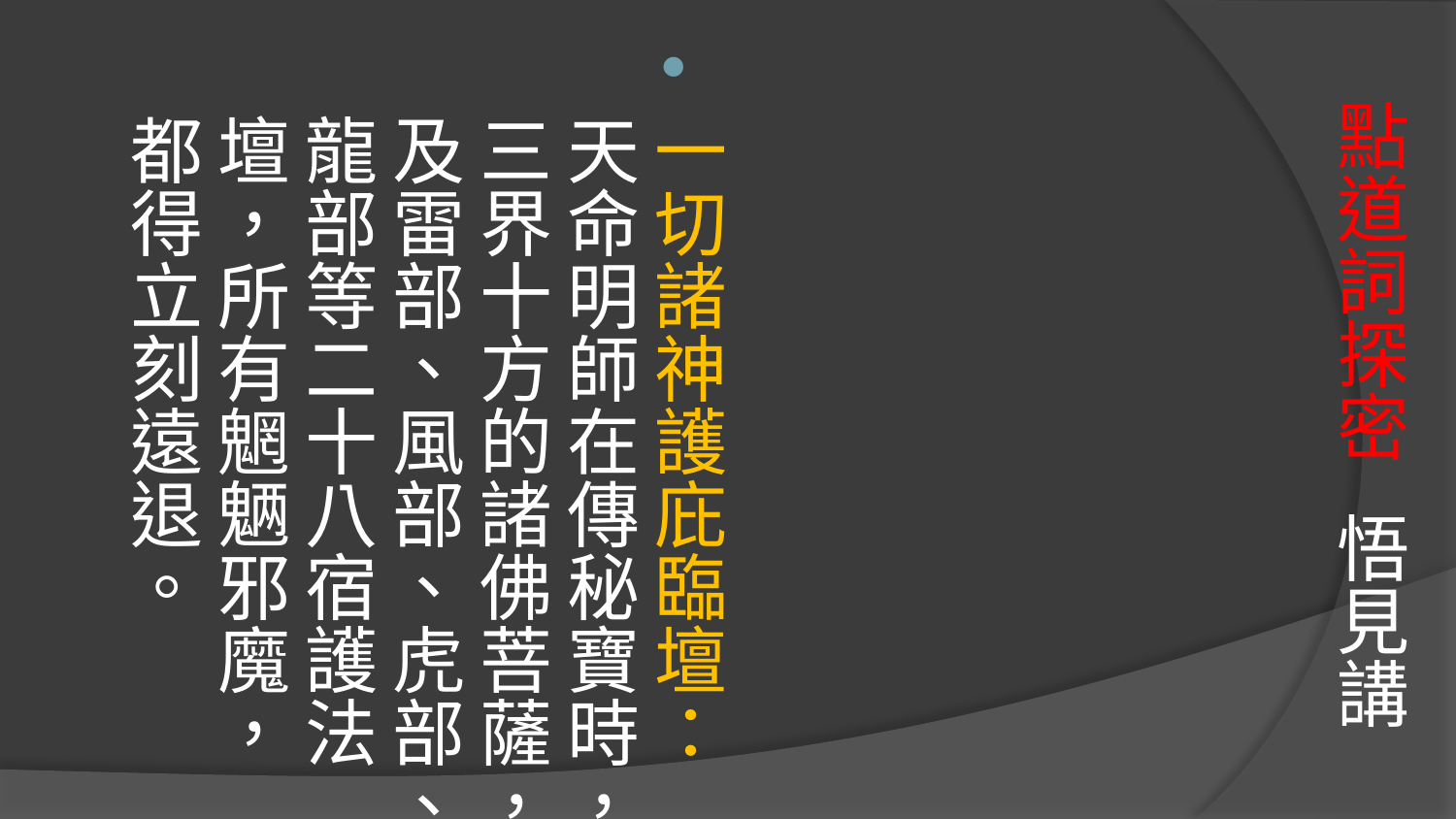

一切諸神護庇臨壇：天命明師在傳秘寶時，三界十方的諸佛菩薩，及雷部、風部、虎部、龍部等二十八宿護法壇，所有魍魉邪魔，都得立刻遠退。

# 點道詞探密   悟見講